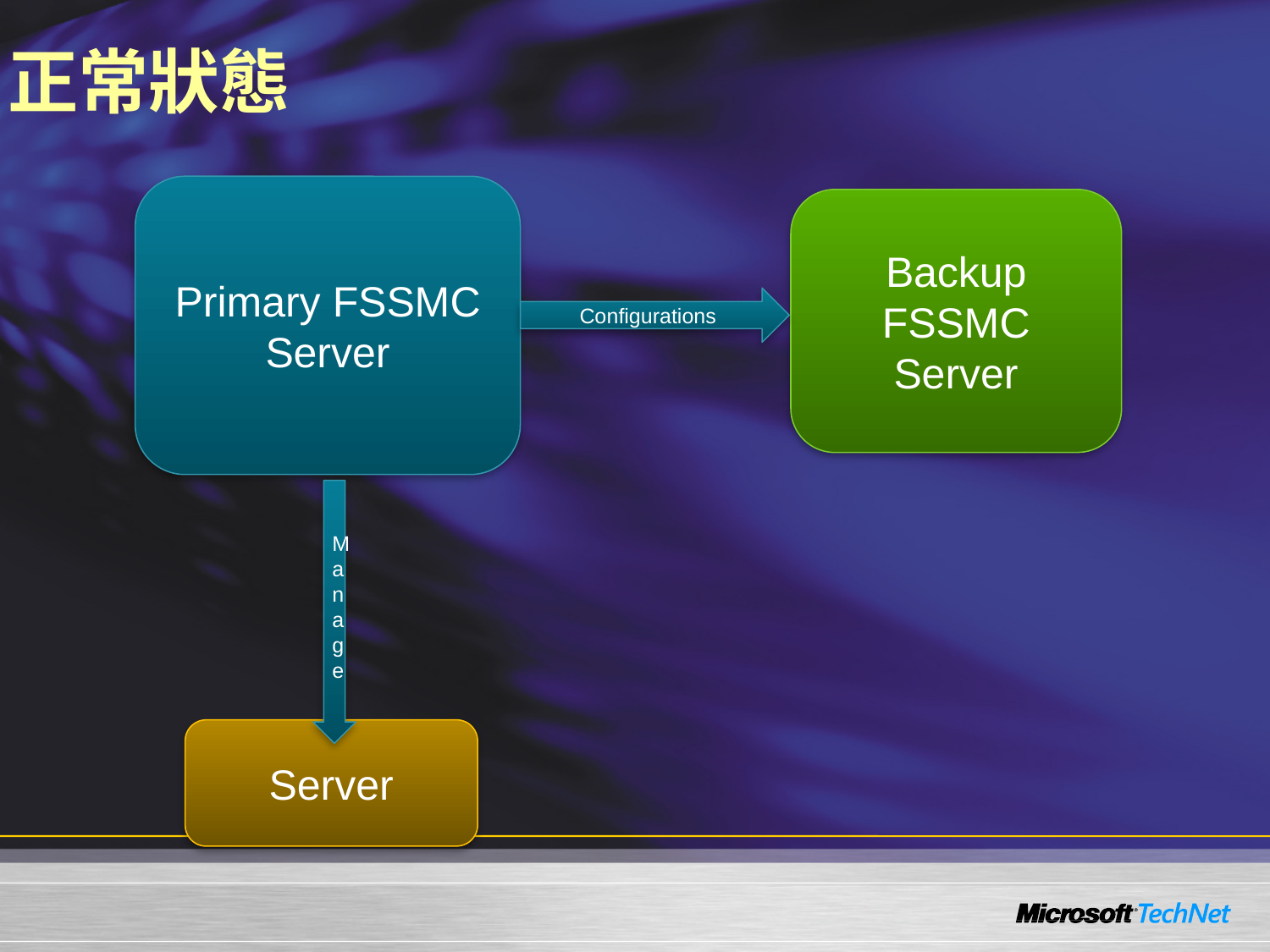

# 正常狀態
Primary FSSMC Server
Backup FSSMC Server
Configurations
Manage
Server